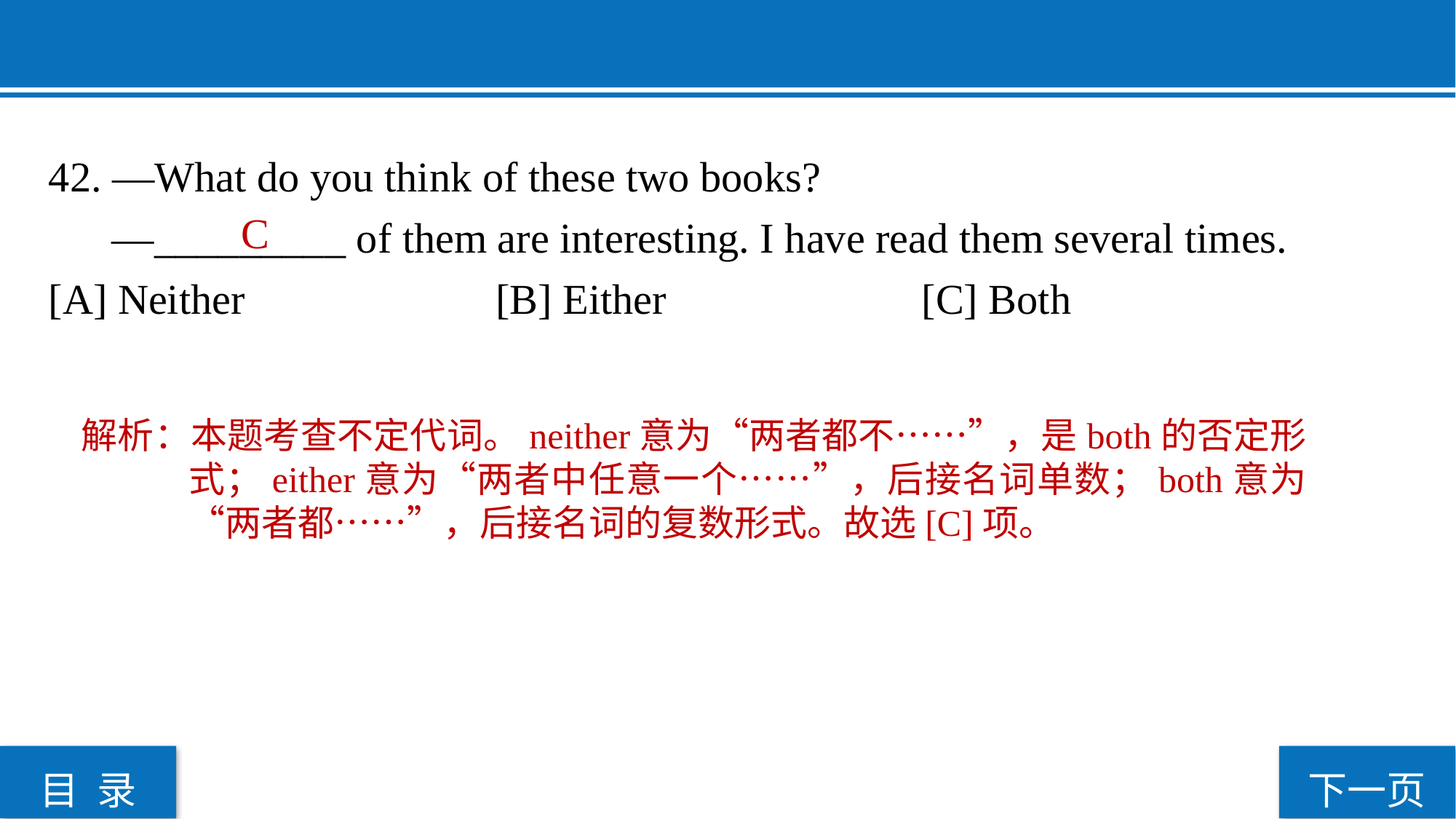

42. —What do you think of these two books?
      —_________ of them are interesting. I have read them several times.
[A] Neither			 [B] Either 			[C] Both
C
解析：本题考查不定代词。neither意为“两者都不……”，是both的否定形式；either意为“两者中任意一个……”，后接名词单数；both意为“两者都……”，后接名词的复数形式。故选[C]项。